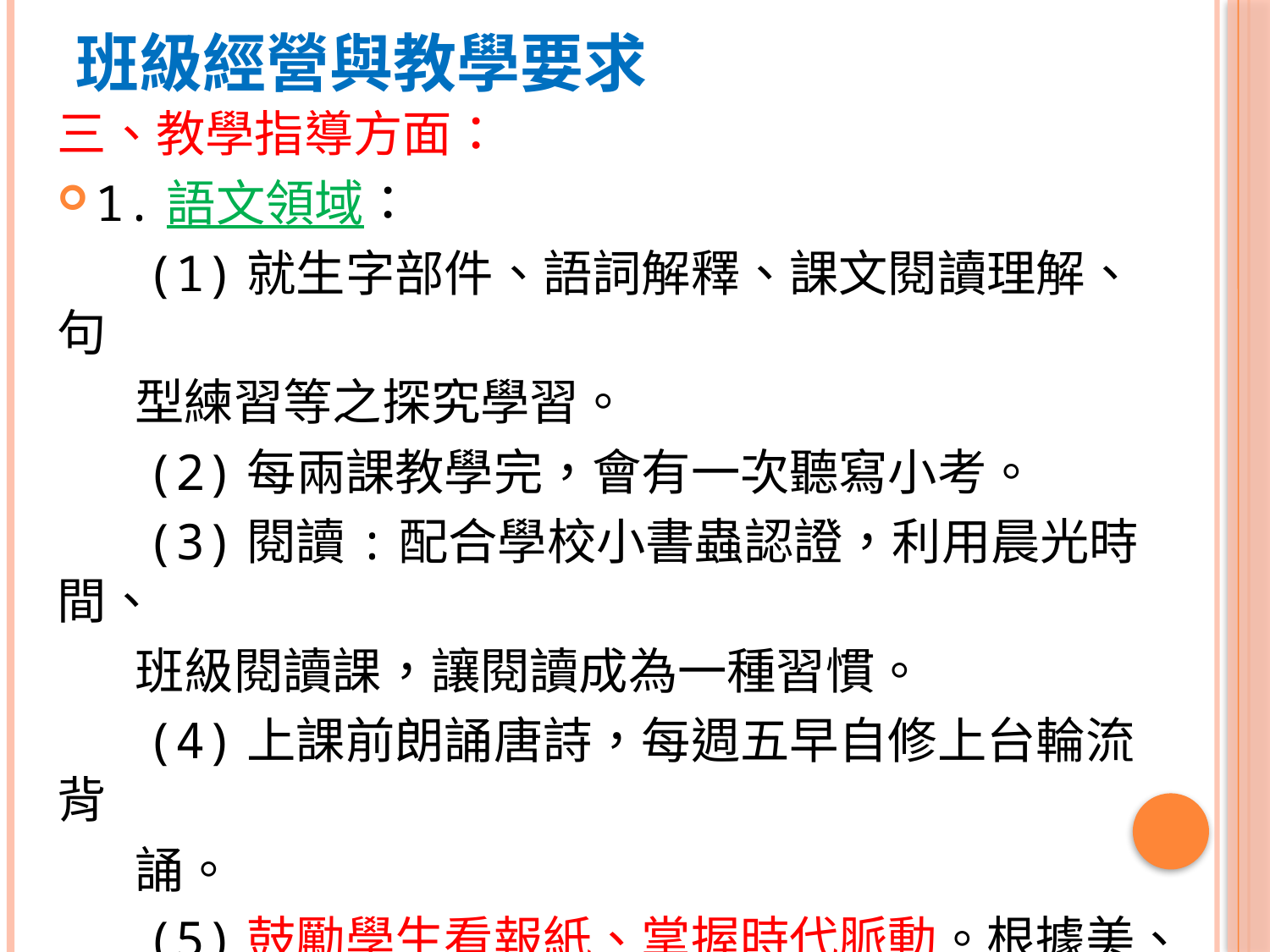

# 班級經營與教學要求
三、教學指導方面：
1.語文領域：
   (1)就生字部件、語詞解釋、課文閱讀理解、句
      型練習等之探究學習。
   (2)每兩課教學完，會有一次聽寫小考。
   (3)閱讀:配合學校小書蟲認證，利用晨光時間、
      班級閱讀課，讓閱讀成為一種習慣。
   (4)上課前朗誦唐詩，每週五早自修上台輪流背
      誦。
   (5)鼓勵學生看報紙、掌握時代脈動。根據美、
      日研究，讀報可以提升學生的閱讀興趣和批
      判能力，並將語文基本能力提升10％～